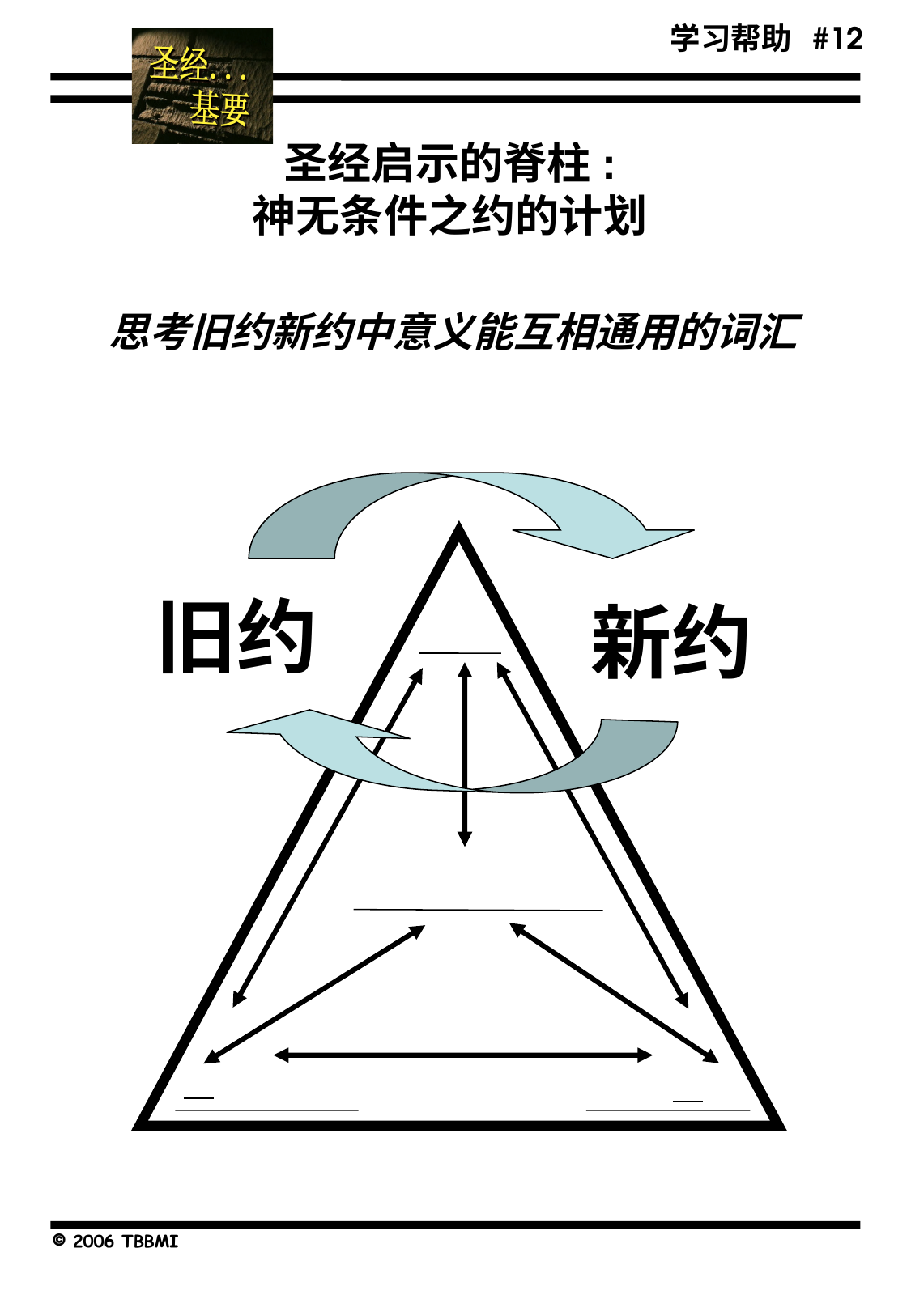

学习帮助  #12
12
圣经启示的脊柱:
神无条件之约的计划

思考旧约新约中意义能互相通用的词汇

旧约
新约